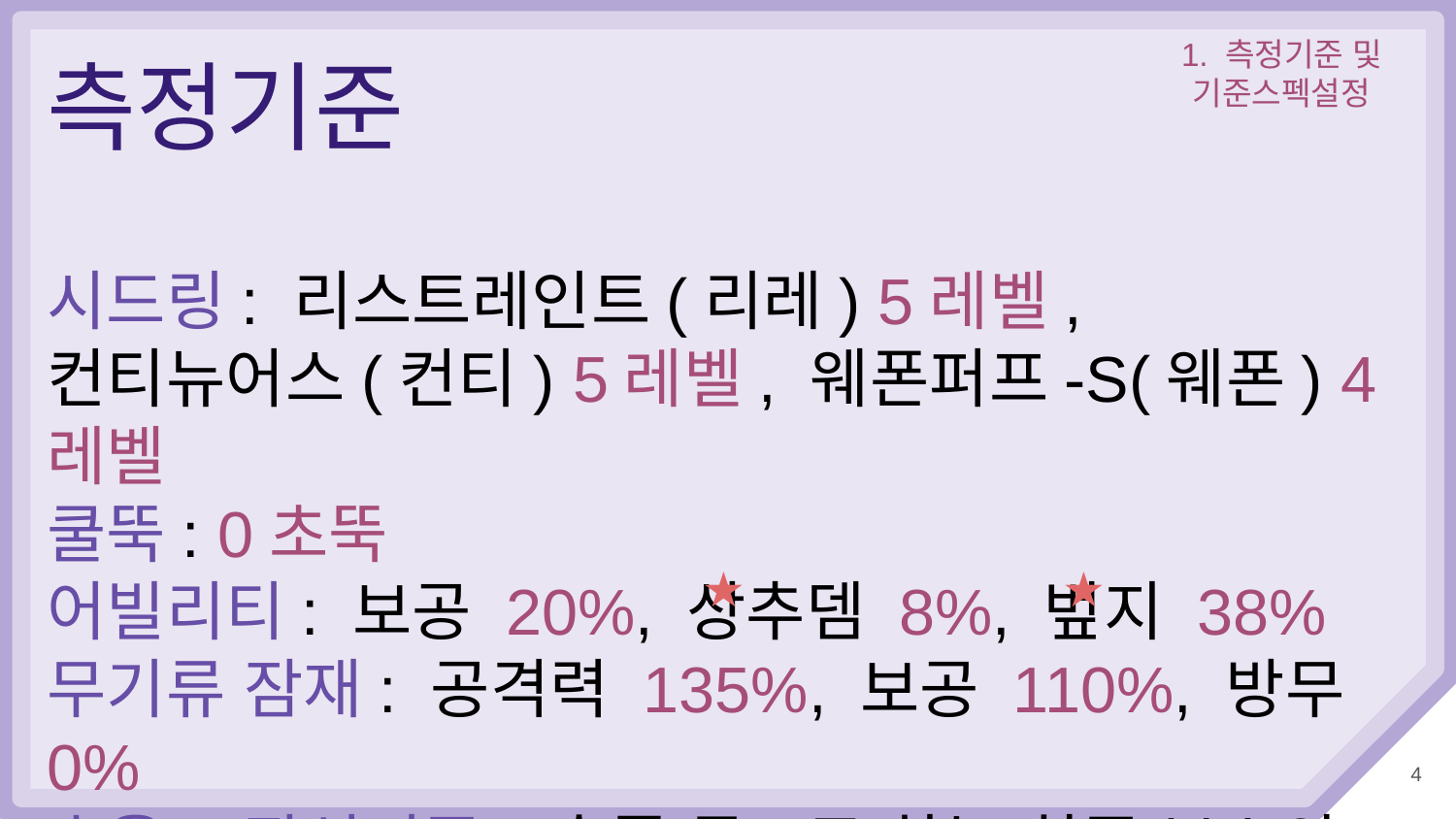

1. 측정기준 및 기준스펙설정
측정기준

시드링: 리스트레인트(리레) 5레벨, 컨티뉴어스(컨티) 5레벨, 웨폰퍼프-S(웨폰) 4레벨
쿨뚝: 0초뚝
어빌리티: 보공 20%, 상추뎀 8%, 벞지 38%
무기류 잠재: 공격력 135%, 보공 110%, 방무 0%
효율표 작성기준: 솔플 목표로 하는 최종 보스의  실전 딜점유율만을 반영, 헥사 스탯 1, 2, 3을 해방하는 순서가 포함되어있지 않음을 유의할 것
★
★
4